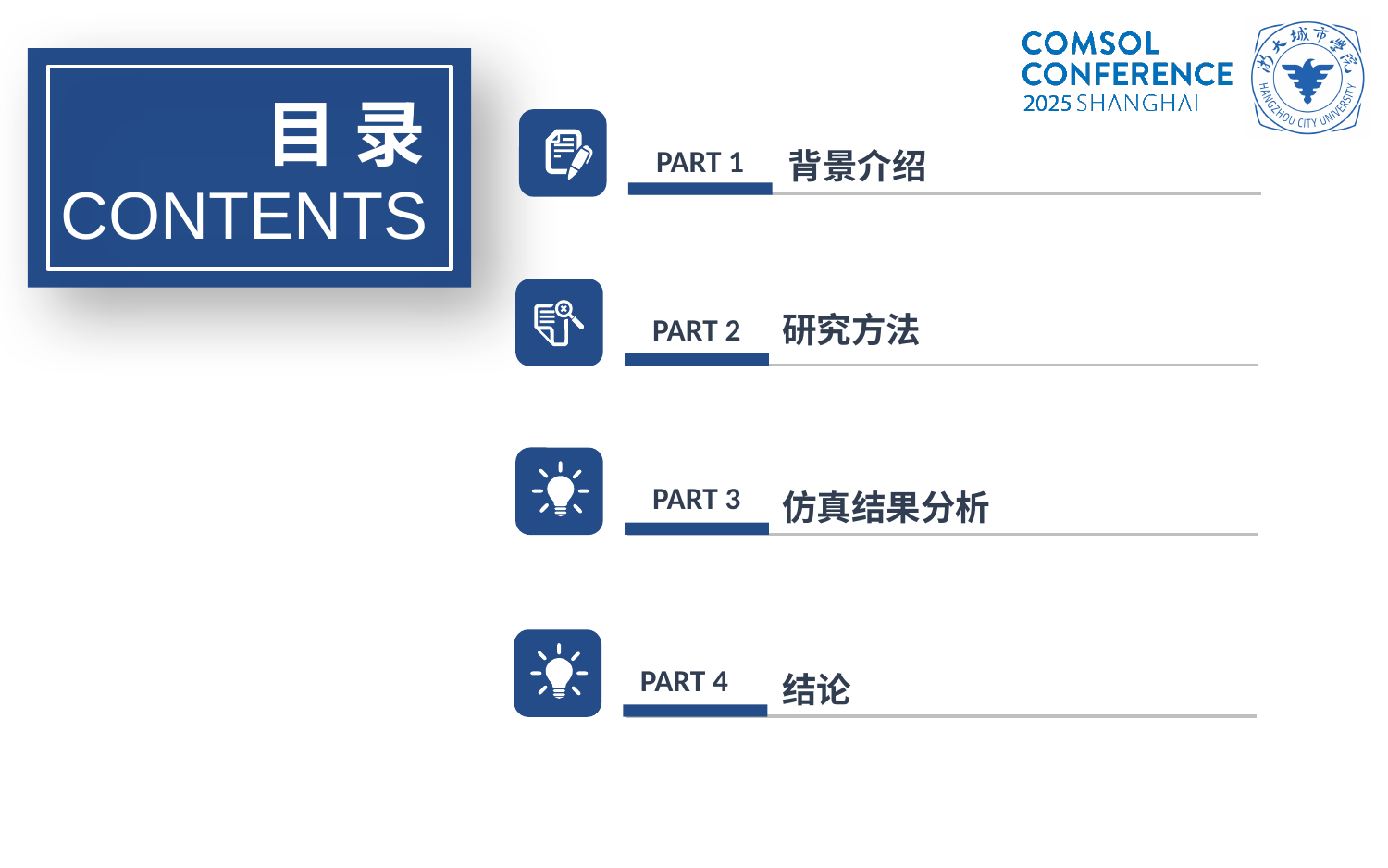

目 录
CONTENTS

背景介绍
PART 1

研究方法

PART 2

仿真结果分析
PART 3

结论
PART 4